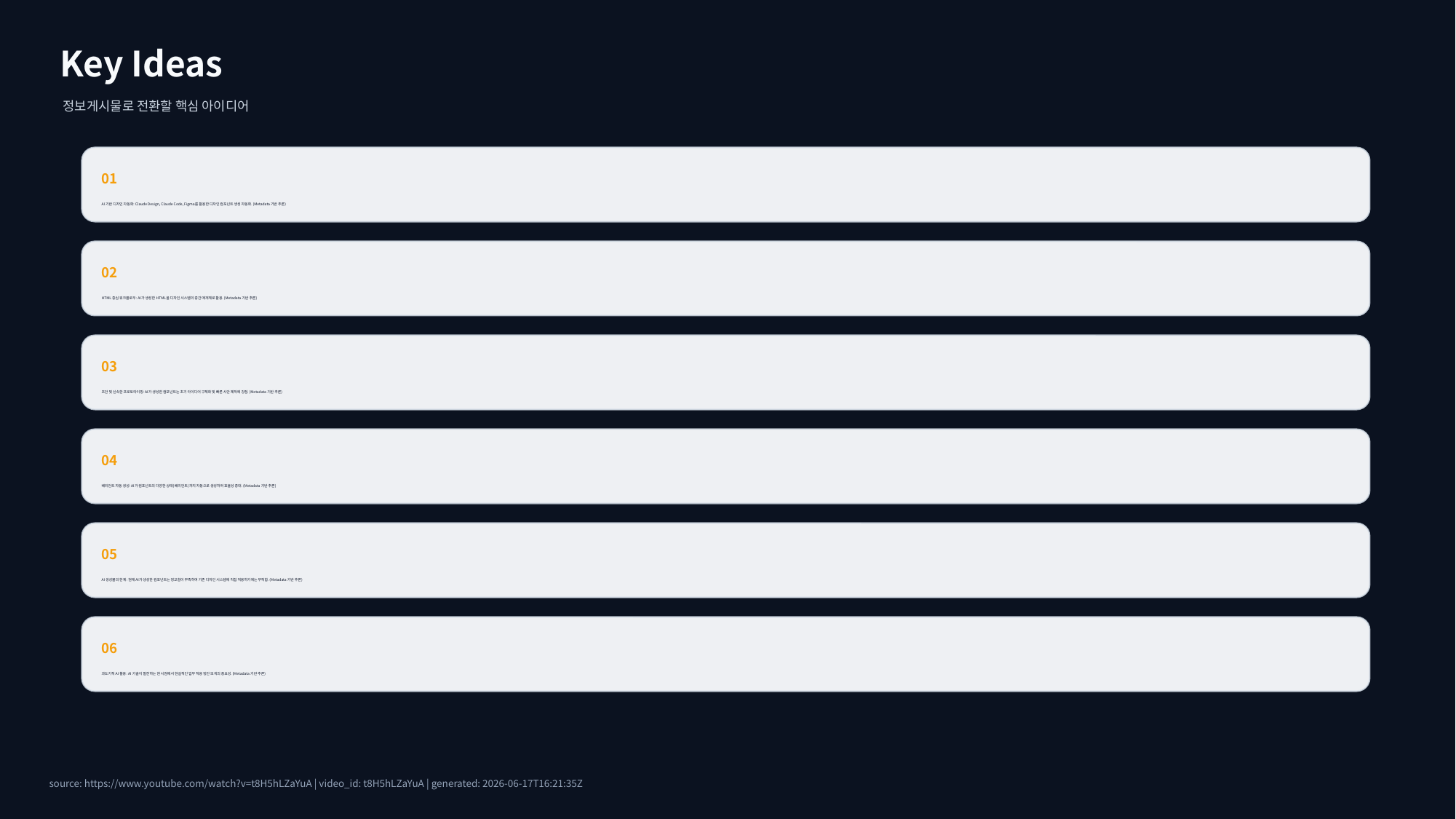

Key Ideas
정보게시물로 전환할 핵심 아이디어

01
AI 기반 디자인 자동화: Claude Design, Claude Code, Figma를 활용한 디자인 컴포넌트 생성 자동화. (Metadata 기반 추론)

02
HTML 중심 워크플로우: AI가 생성한 HTML을 디자인 시스템의 중간 매개체로 활용. (Metadata 기반 추론)

03
초안 및 신속한 프로토타이핑: AI가 생성한 컴포넌트는 초기 아이디어 구체화 및 빠른 시안 제작에 강점. (Metadata 기반 추론)

04
베리언트 자동 생성: AI가 컴포넌트의 다양한 상태(베리언트)까지 자동으로 생성하여 효율성 증대. (Metadata 기반 추론)

05
AI 생성물의 한계: 현재 AI가 생성한 컴포넌트는 정교함이 부족하여 기존 디자인 시스템에 직접 적용하기에는 부적합. (Metadata 기반 추론)

06
과도기적 AI 활용: AI 기술이 발전하는 현 시점에서 현실적인 업무 적용 방안 모색의 중요성. (Metadata 기반 추론)
source: https://www.youtube.com/watch?v=t8H5hLZaYuA | video_id: t8H5hLZaYuA | generated: 2026-06-17T16:21:35Z